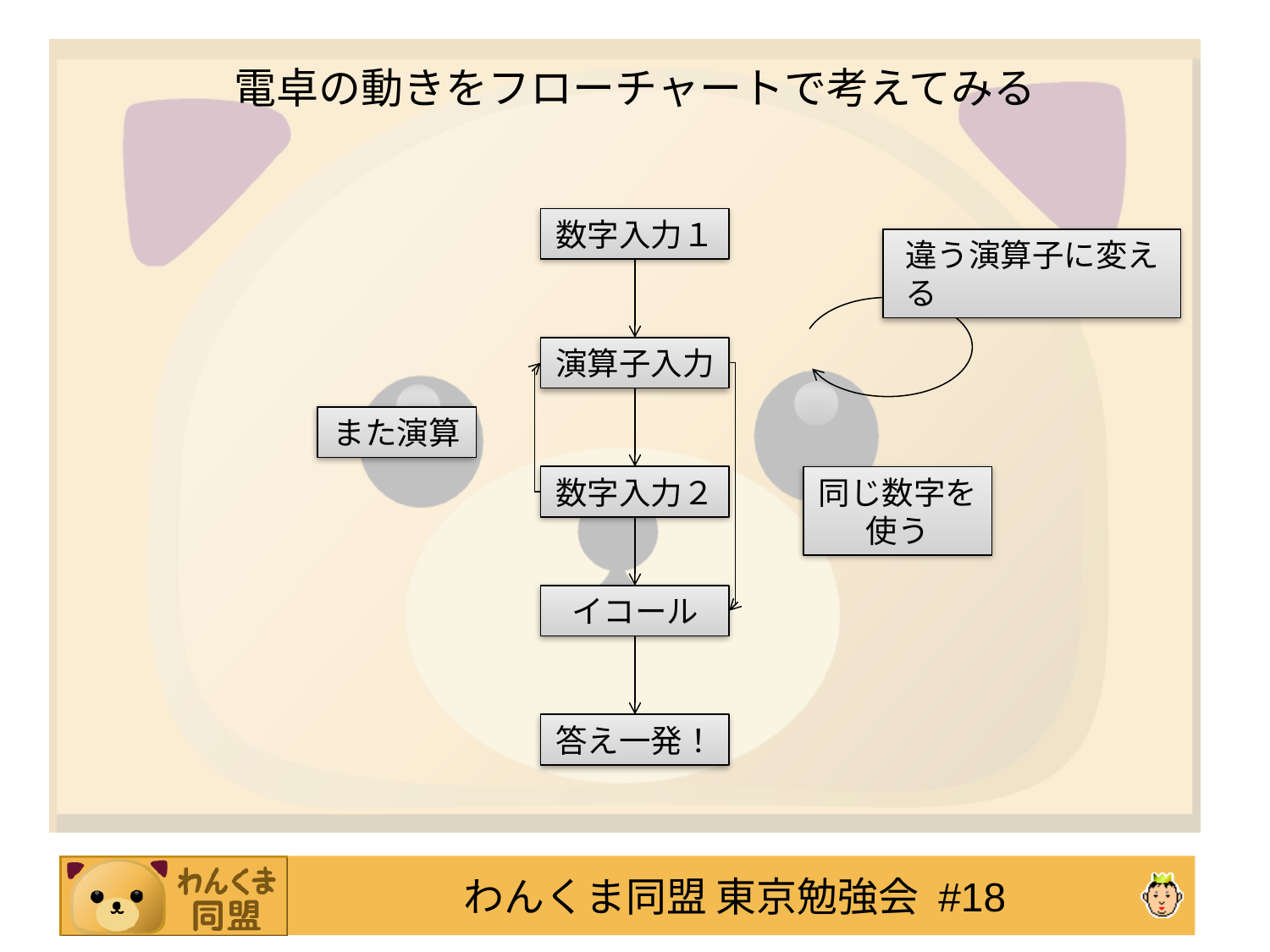

# 電卓の動きをフローチャートで考えてみる

数字入力１
違う演算子に変える

演算子入力
また演算
数字入力２
同じ数字を使う
イコール
答え一発！